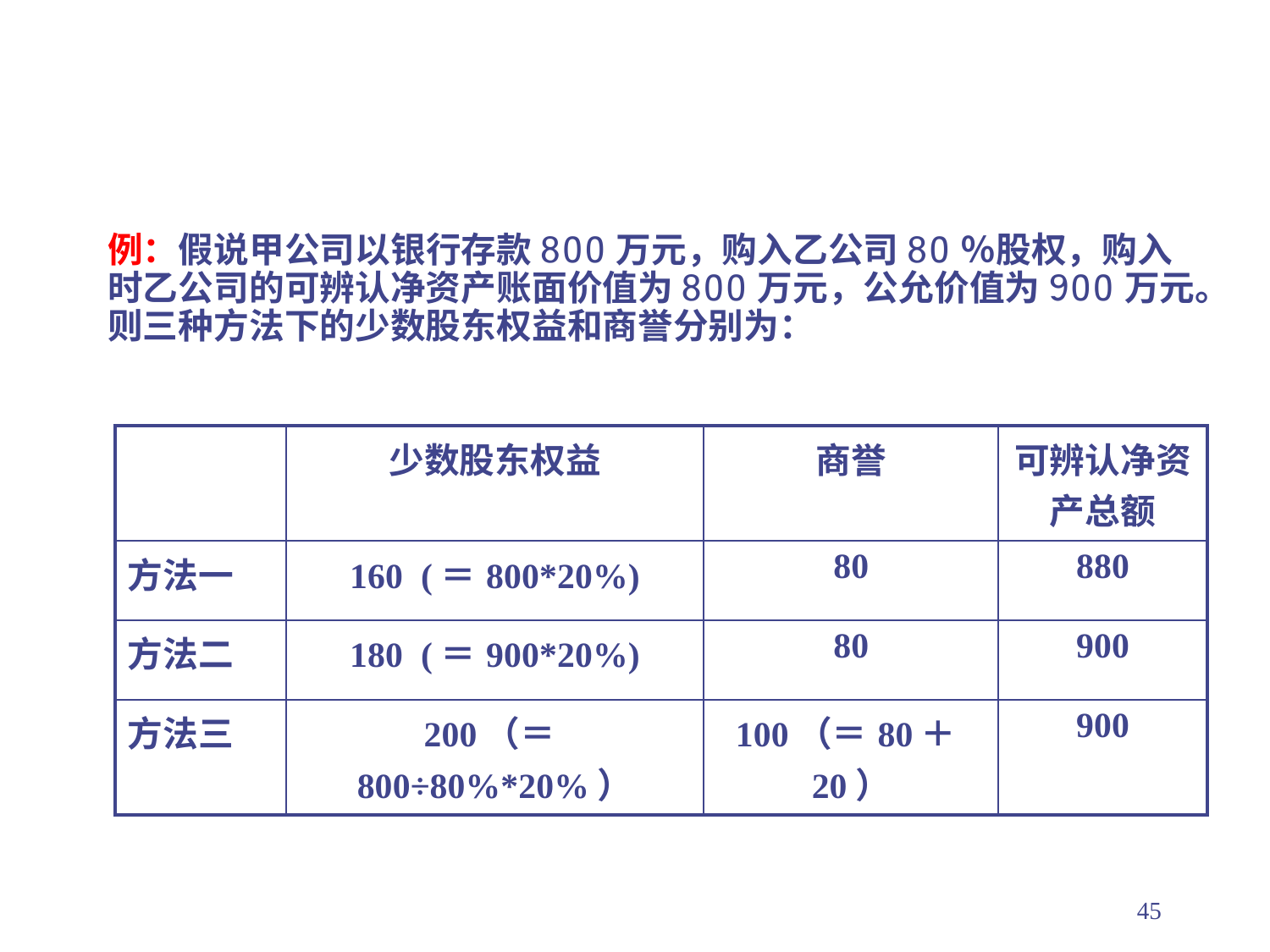

例：假说甲公司以银行存款800万元，购入乙公司80％股权，购入时乙公司的可辨认净资产账面价值为800万元，公允价值为900万元。则三种方法下的少数股东权益和商誉分别为：

|  | 少数股东权益 | 商誉 | 可辨认净资产总额 |
| --- | --- | --- | --- |
| 方法一 | 160 (＝800\*20%) | 80 | 880 |
| 方法二 | 180 (＝900\*20%) | 80 | 900 |
| 方法三 | 200（＝800÷80%\*20%） | 100（＝80＋20） | 900 |
45